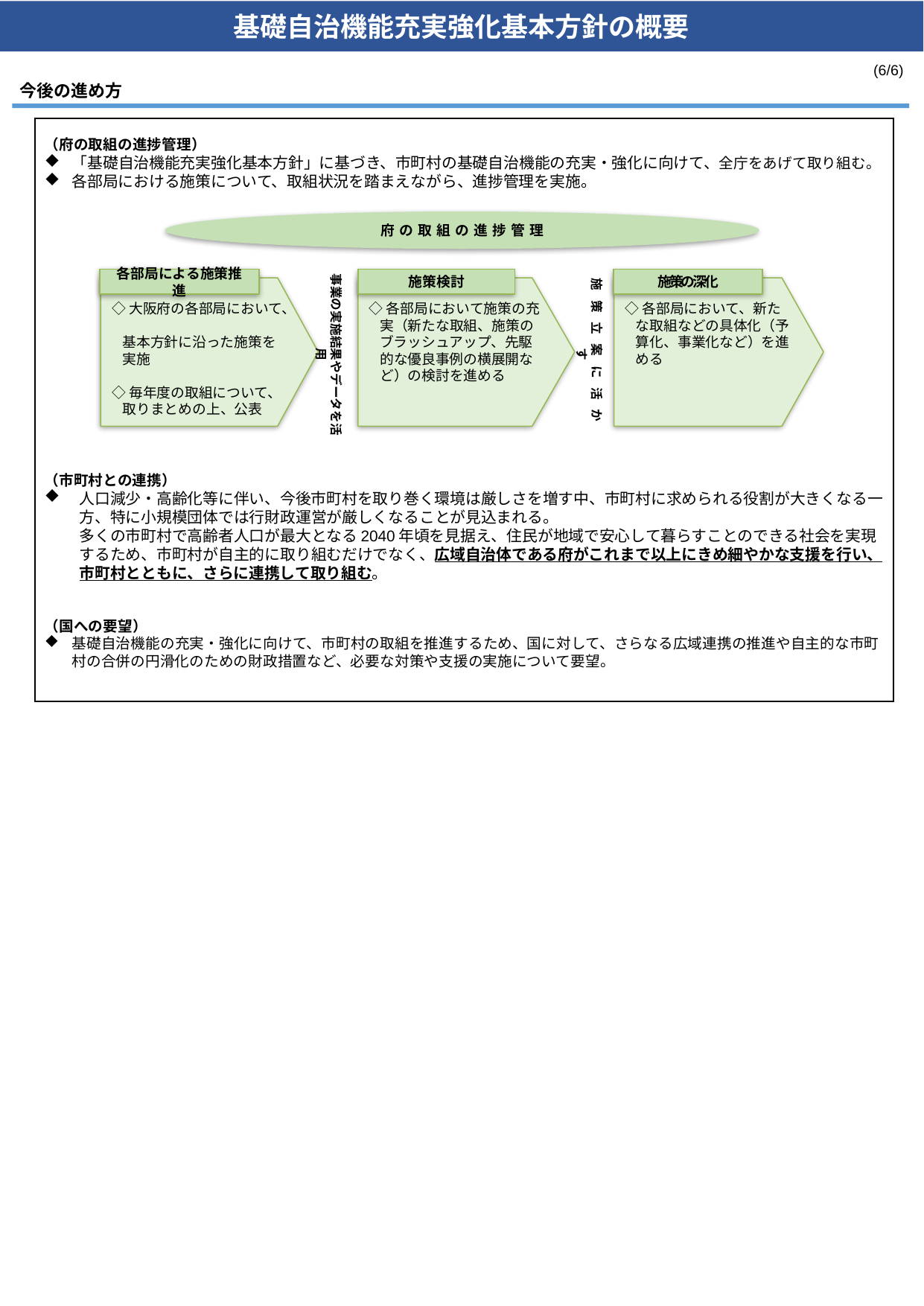

基礎自治機能充実強化基本方針の概要
(6/6)
今後の進め方

（府の取組の進捗管理）
「基礎自治機能充実強化基本方針」に基づき、市町村の基礎自治機能の充実・強化に向けて、全庁をあげて取り組む。
各部局における施策について、取組状況を踏まえながら、進捗管理を実施。

（市町村との連携）
人口減少・高齢化等に伴い、今後市町村を取り巻く環境は厳しさを増す中、市町村に求められる役割が大きくなる一方、特に小規模団体では行財政運営が厳しくなることが見込まれる。
多くの市町村で高齢者人口が最大となる2040年頃を見据え、住民が地域で安心して暮らすことのできる社会を実現するため、市町村が自主的に取り組むだけでなく、広域自治体である府がこれまで以上にきめ細やかな支援を行い、市町村とともに、さらに連携して取り組む。

（国への要望）
基礎自治機能の充実・強化に向けて、市町村の取組を推進するため、国に対して、さらなる広域連携の推進や自主的な市町村の合併の円滑化のための財政措置など、必要な対策や支援の実施について要望。
府の取組の進捗管理
施策立案に活かす
事業の実施結果やデータを活用
施策の深化
各部局による施策推進
施策検討

◇大阪府の各部局において、
基本方針に沿った施策を
実施

◇毎年度の取組について、取りまとめの上、公表

◇各部局において施策の充実（新たな取組、施策のブラッシュアップ、先駆的な優良事例の横展開など）の検討を進める

◇各部局において、新たな取組などの具体化（予算化、事業化など）を進める